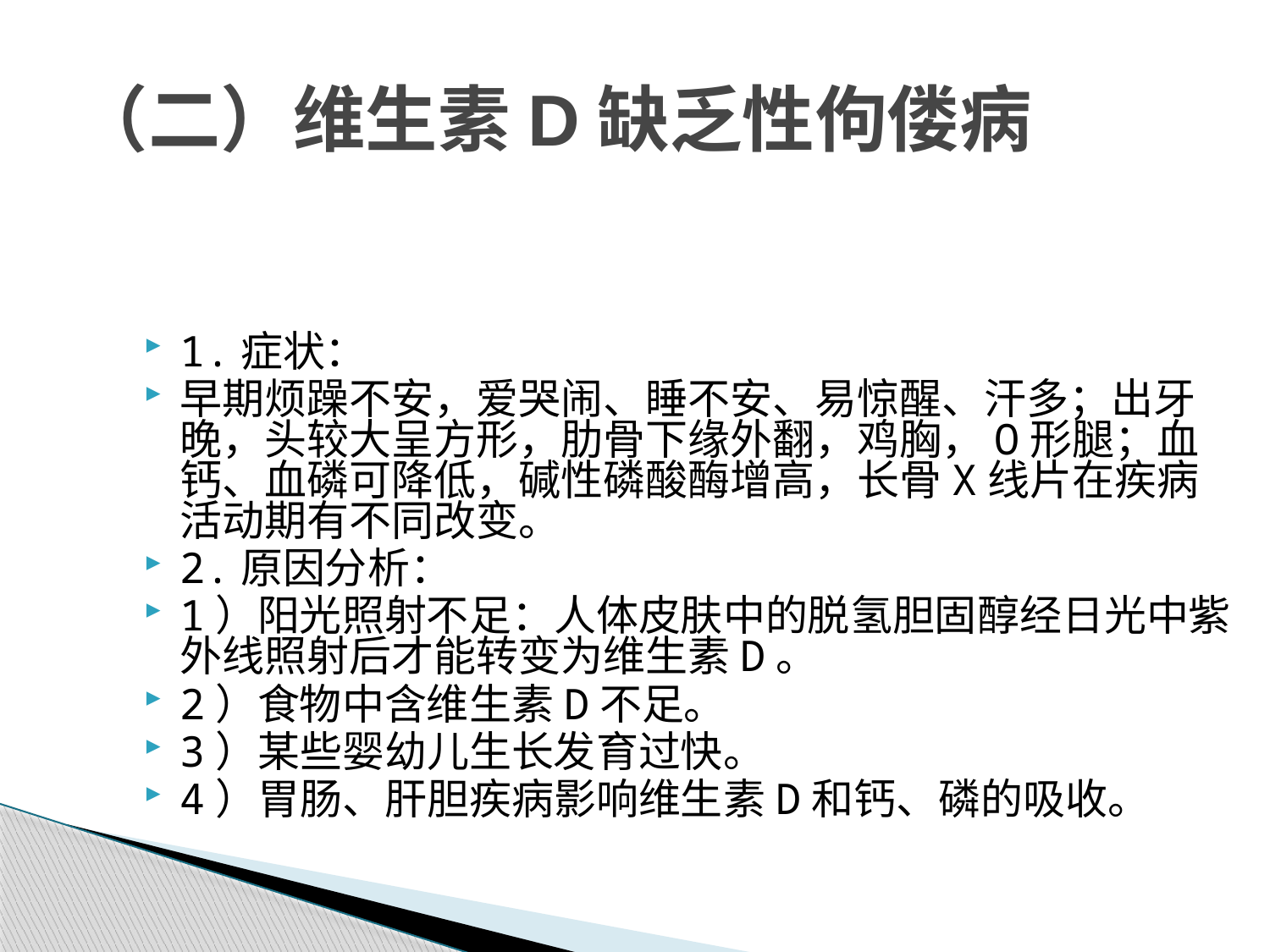

# （二）维生素D缺乏性佝偻病
1.症状：
早期烦躁不安，爱哭闹、睡不安、易惊醒、汗多；出牙晚，头较大呈方形，肋骨下缘外翻，鸡胸，O形腿；血钙、血磷可降低，碱性磷酸酶增高，长骨X线片在疾病活动期有不同改变。
2.原因分析：
1）阳光照射不足：人体皮肤中的脱氢胆固醇经日光中紫外线照射后才能转变为维生素D。
2）食物中含维生素D不足。
3）某些婴幼儿生长发育过快。
4）胃肠、肝胆疾病影响维生素D和钙、磷的吸收。